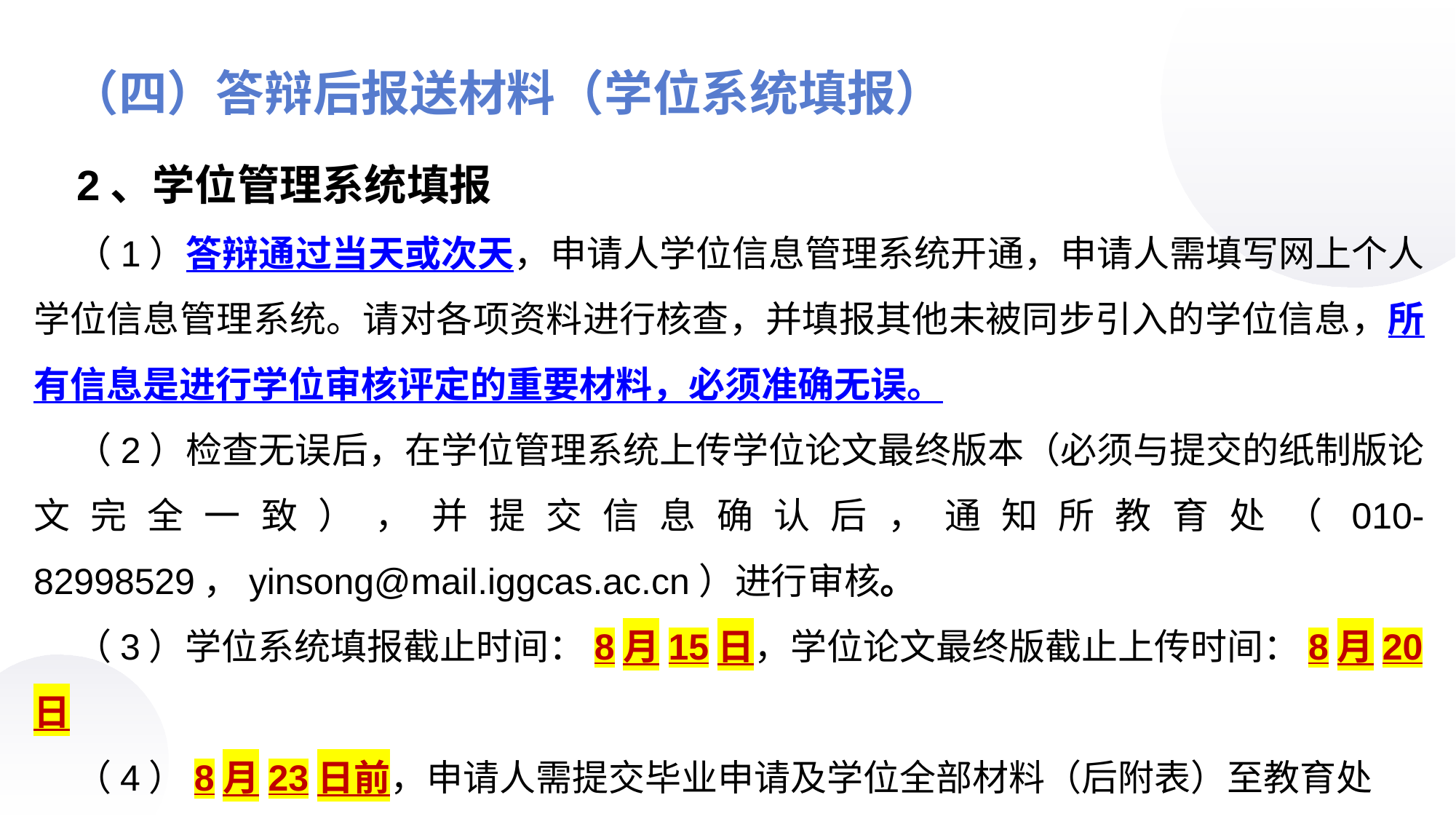

（四）答辩后报送材料（学位系统填报）
2、学位管理系统填报
    （1）答辩通过当天或次天，申请人学位信息管理系统开通，申请人需填写网上个人学位信息管理系统。请对各项资料进行核查，并填报其他未被同步引入的学位信息，所有信息是进行学位审核评定的重要材料，必须准确无误。
    （2）检查无误后，在学位管理系统上传学位论文最终版本（必须与提交的纸制版论文完全一致），并提交信息确认后，通知所教育处（010-82998529，yinsong@mail.iggcas.ac.cn）进行审核。
    （3）学位系统填报截止时间：8月15日，学位论文最终版截止上传时间：8月20日
    （4）8月23日前，申请人需提交毕业申请及学位全部材料（后附表）至教育处